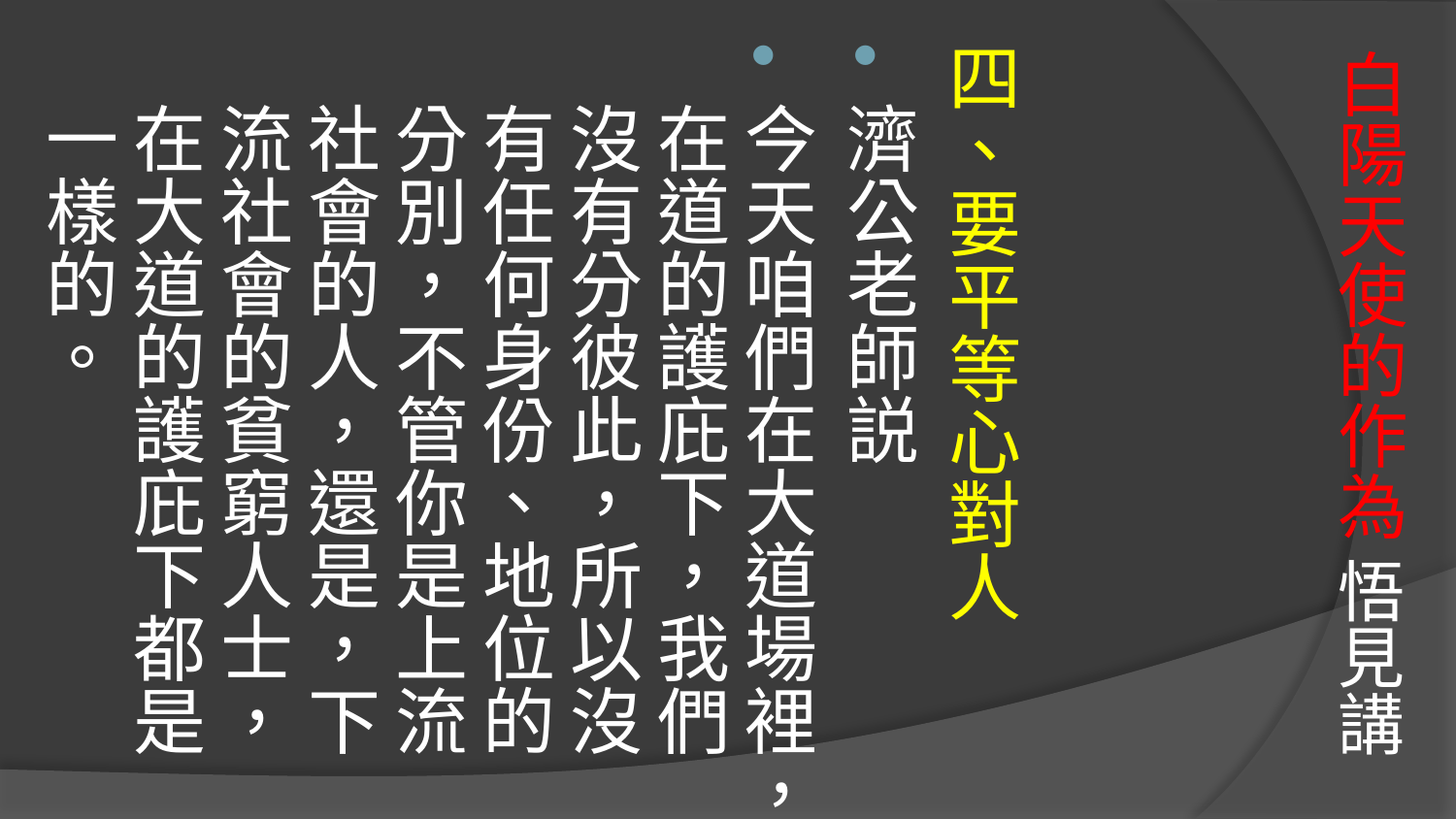

# 白陽天使的作為 悟見講
四、要平等心對人
濟公老師説
今天咱們在大道場裡，在道的護庇下，我們沒有分彼此，所以沒有任何身份、地位的分別，不管你是上流社會的人，還是，下流社會的貧窮人士，在大道的護庇下都是一樣的。